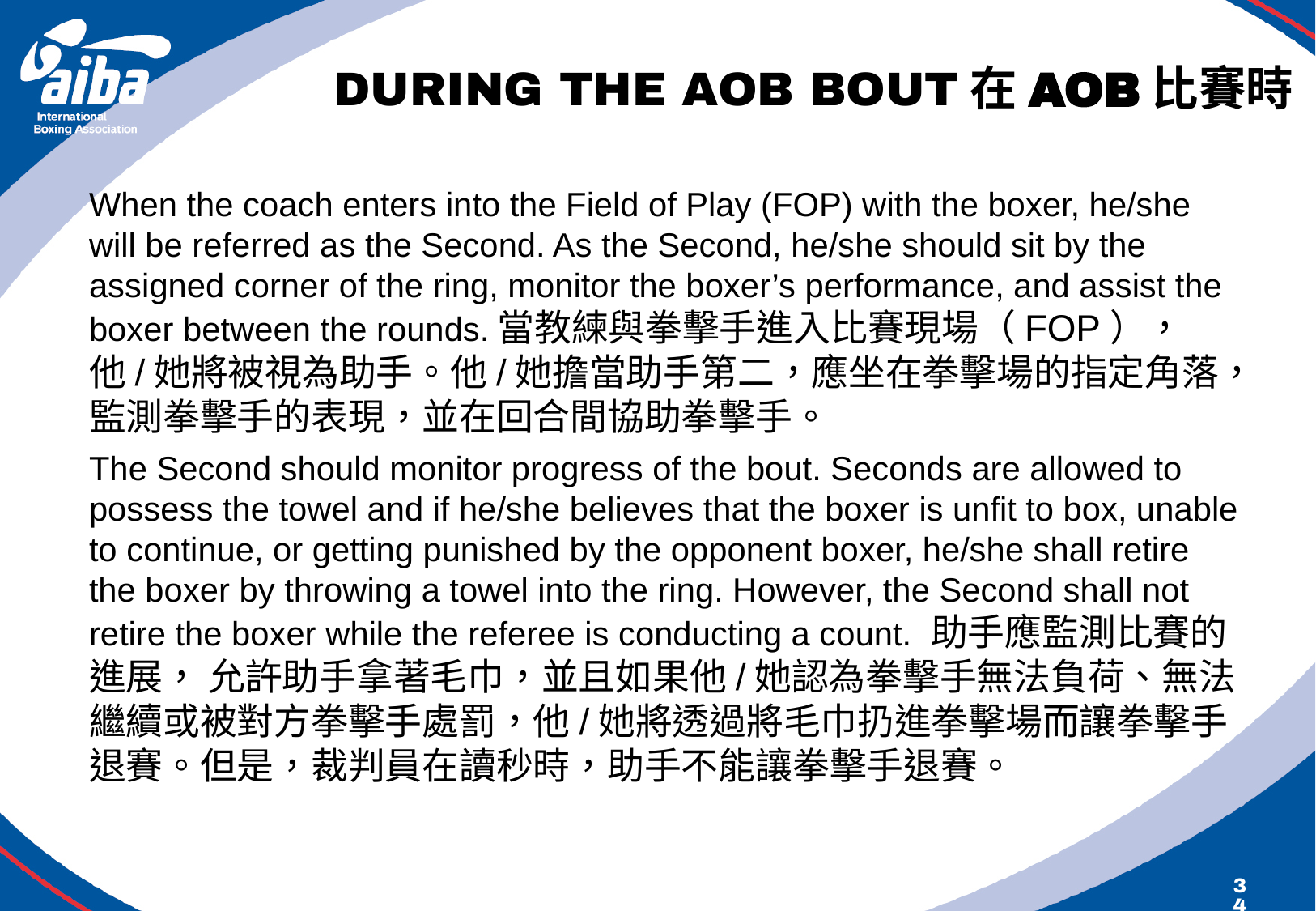

# DURING THE AOB BOUT在AOB比賽時
When the coach enters into the Field of Play (FOP) with the boxer, he/she will be referred as the Second. As the Second, he/she should sit by the assigned corner of the ring, monitor the boxer’s performance, and assist the boxer between the rounds.當教練與拳擊手進入比賽現場（FOP），他/她將被視為助手。他/她擔當助手第二，應坐在拳擊場的指定角落，監測拳擊手的表現，並在回合間協助拳擊手。
The Second should monitor progress of the bout. Seconds are allowed to possess the towel and if he/she believes that the boxer is unfit to box, unable to continue, or getting punished by the opponent boxer, he/she shall retire the boxer by throwing a towel into the ring. However, the Second shall not retire the boxer while the referee is conducting a count. 助手應監測比賽的進展， 允許助手拿著毛巾，並且如果他/她認為拳擊手無法負荷、無法繼續或被對方拳擊手處罰，他/她將透過將毛巾扔進拳擊場而讓拳擊手退賽。但是，裁判員在讀秒時，助手不能讓拳擊手退賽。
345